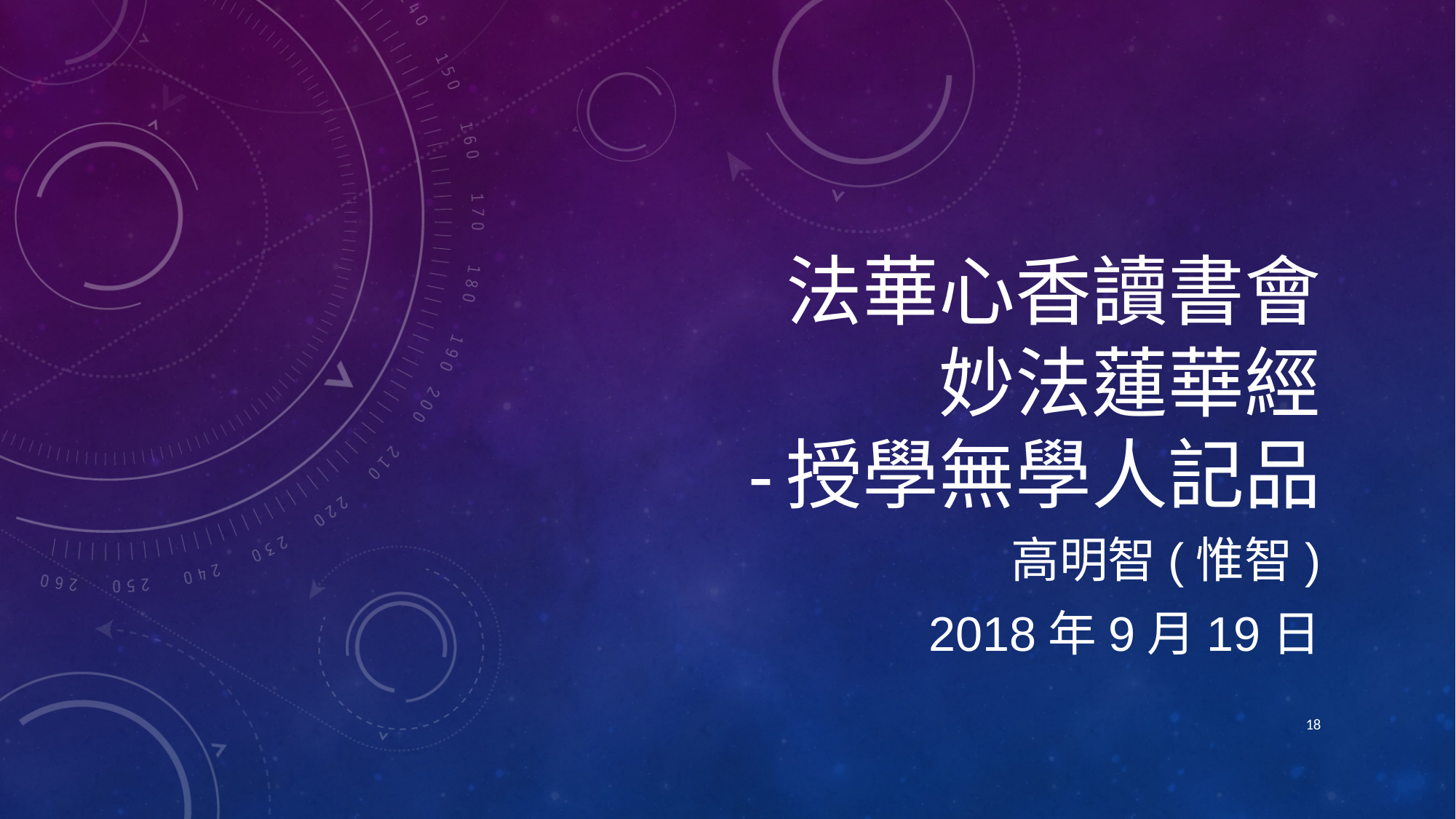

# 法華心香讀書會 妙法蓮華經 -授學無學人記品
高明智(惟智)
2018年9月19日
18